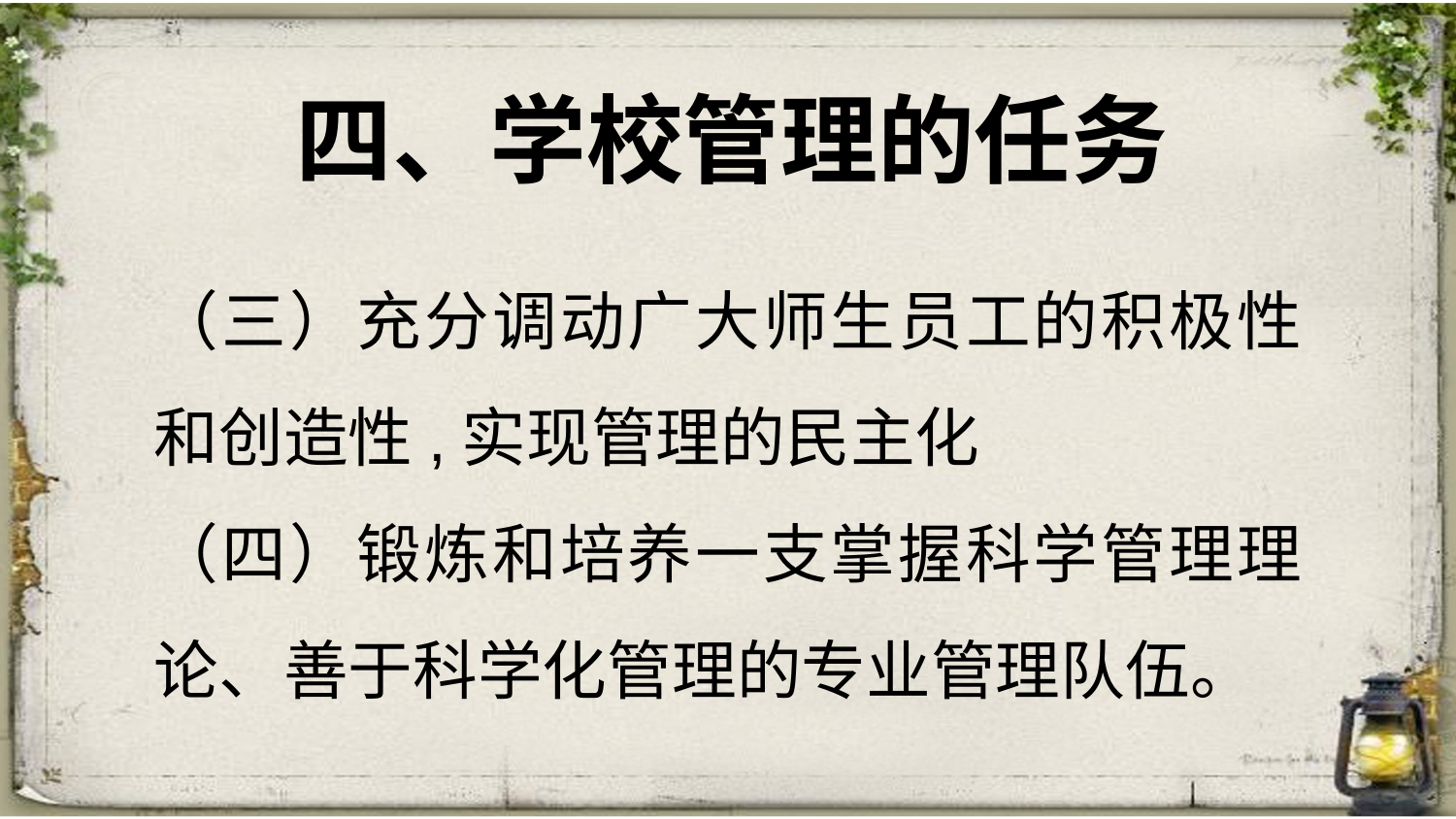

四、学校管理的任务
（三）充分调动广大师生员工的积极性和创造性,实现管理的民主化
（四）锻炼和培养一支掌握科学管理理论、善于科学化管理的专业管理队伍。